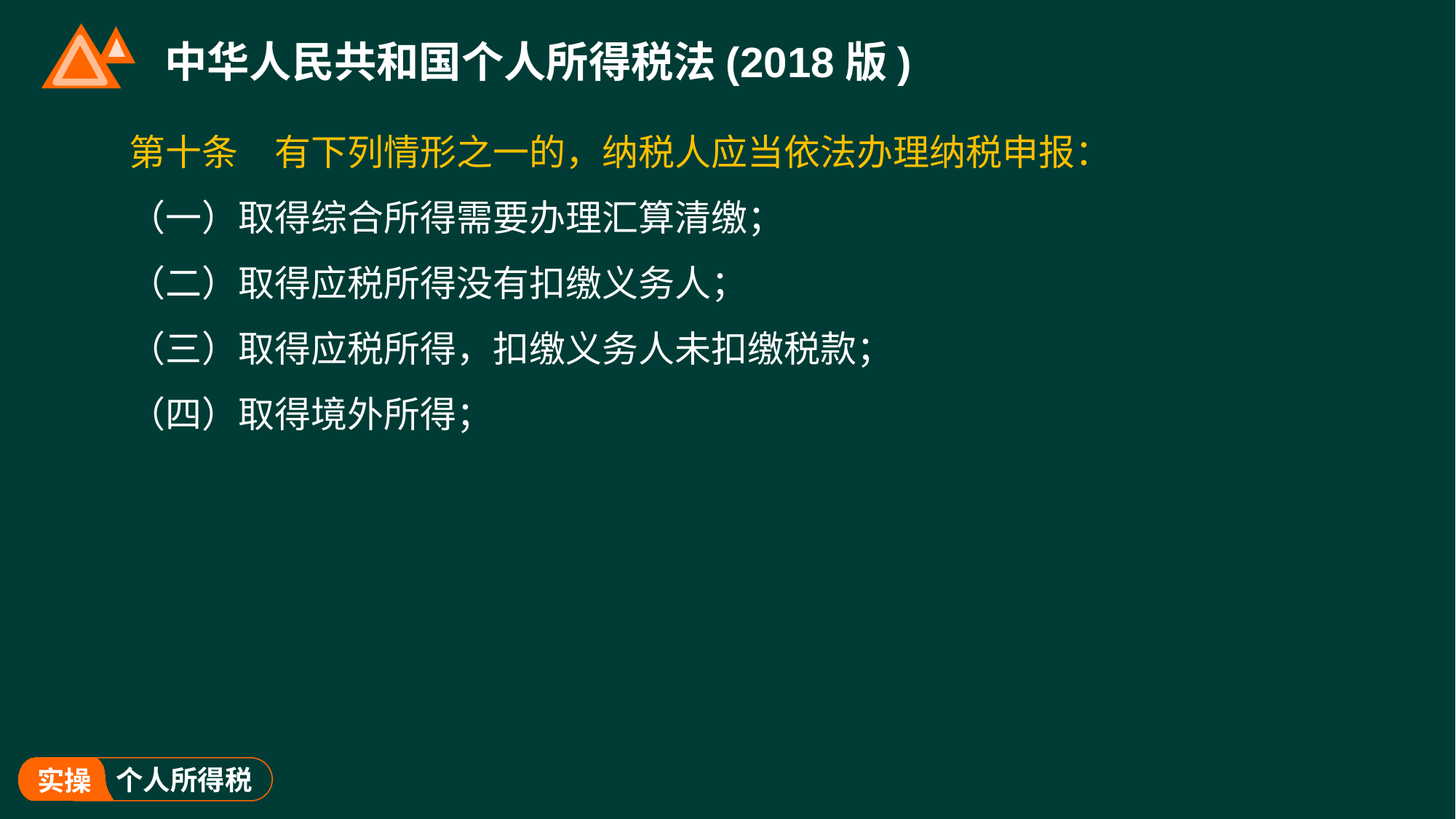

# 中华人民共和国个人所得税法(2018版)
第十条　有下列情形之一的，纳税人应当依法办理纳税申报：
（一）取得综合所得需要办理汇算清缴；
（二）取得应税所得没有扣缴义务人；
（三）取得应税所得，扣缴义务人未扣缴税款；
（四）取得境外所得；